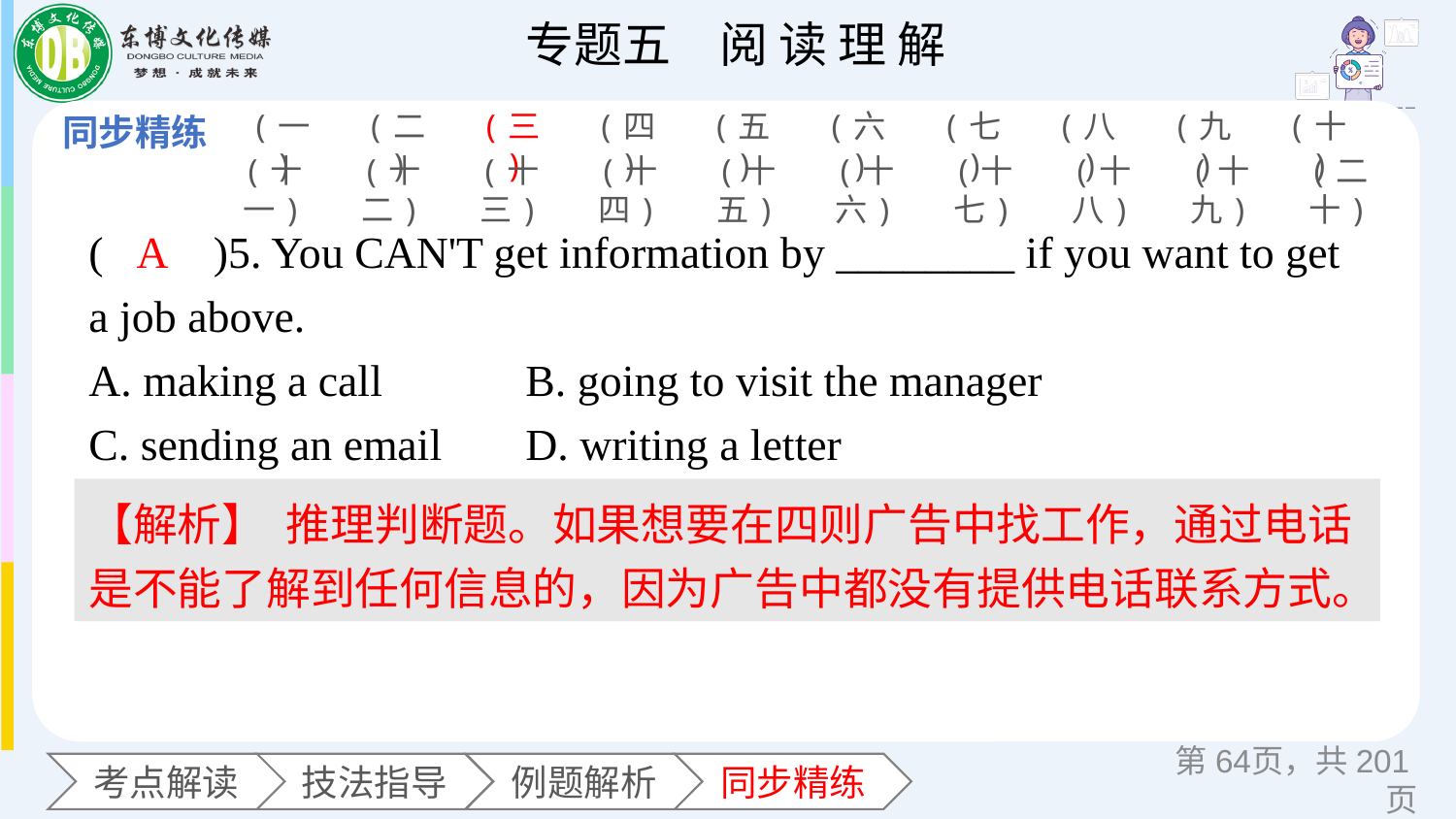

(一)
(二)
(三)
(四)
(五)
(六)
(七)
(八)
(九)
(十)
(十一)
(十二)
(十三)
(十四)
(十五)
(十六)
(十七)
(十八)
(十九)
(二十)
(　　)5. You CAN'T get information by ________ if you want to get a job above.
A. making a call    	B. going to visit the manager
C. sending an email    	D. writing a letter
A
【解析】  推理判断题。如果想要在四则广告中找工作，通过电话是不能了解到任何信息的，因为广告中都没有提供电话联系方式。
第64页，共201页